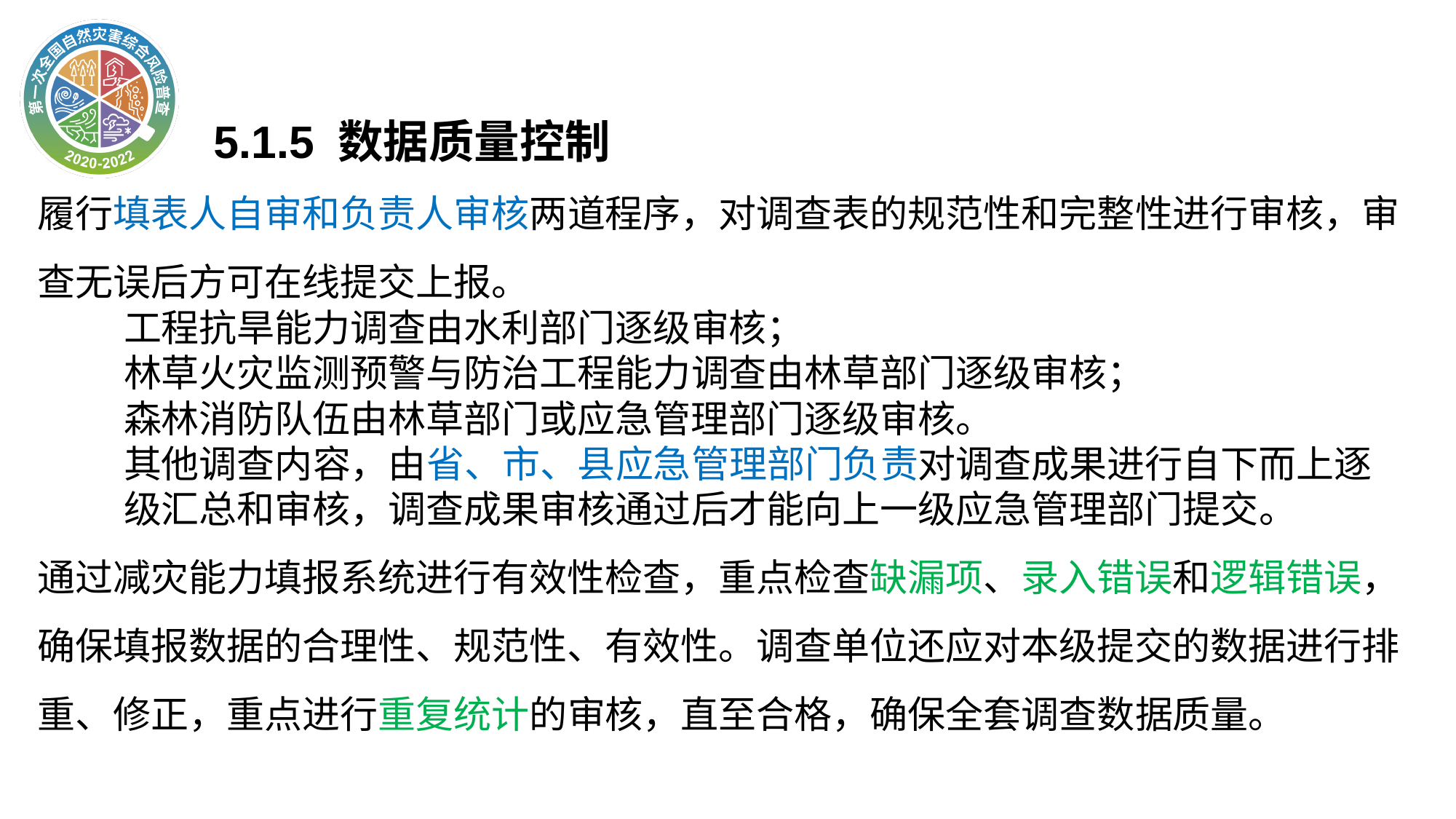

5.1.5 数据质量控制
履行填表人自审和负责人审核两道程序，对调查表的规范性和完整性进行审核，审查无误后方可在线提交上报。
工程抗旱能力调查由水利部门逐级审核；
林草火灾监测预警与防治工程能力调查由林草部门逐级审核；
森林消防队伍由林草部门或应急管理部门逐级审核。
其他调查内容，由省、市、县应急管理部门负责对调查成果进行自下而上逐级汇总和审核，调查成果审核通过后才能向上一级应急管理部门提交。
通过减灾能力填报系统进行有效性检查，重点检查缺漏项、录入错误和逻辑错误，确保填报数据的合理性、规范性、有效性。调查单位还应对本级提交的数据进行排重、修正，重点进行重复统计的审核，直至合格，确保全套调查数据质量。